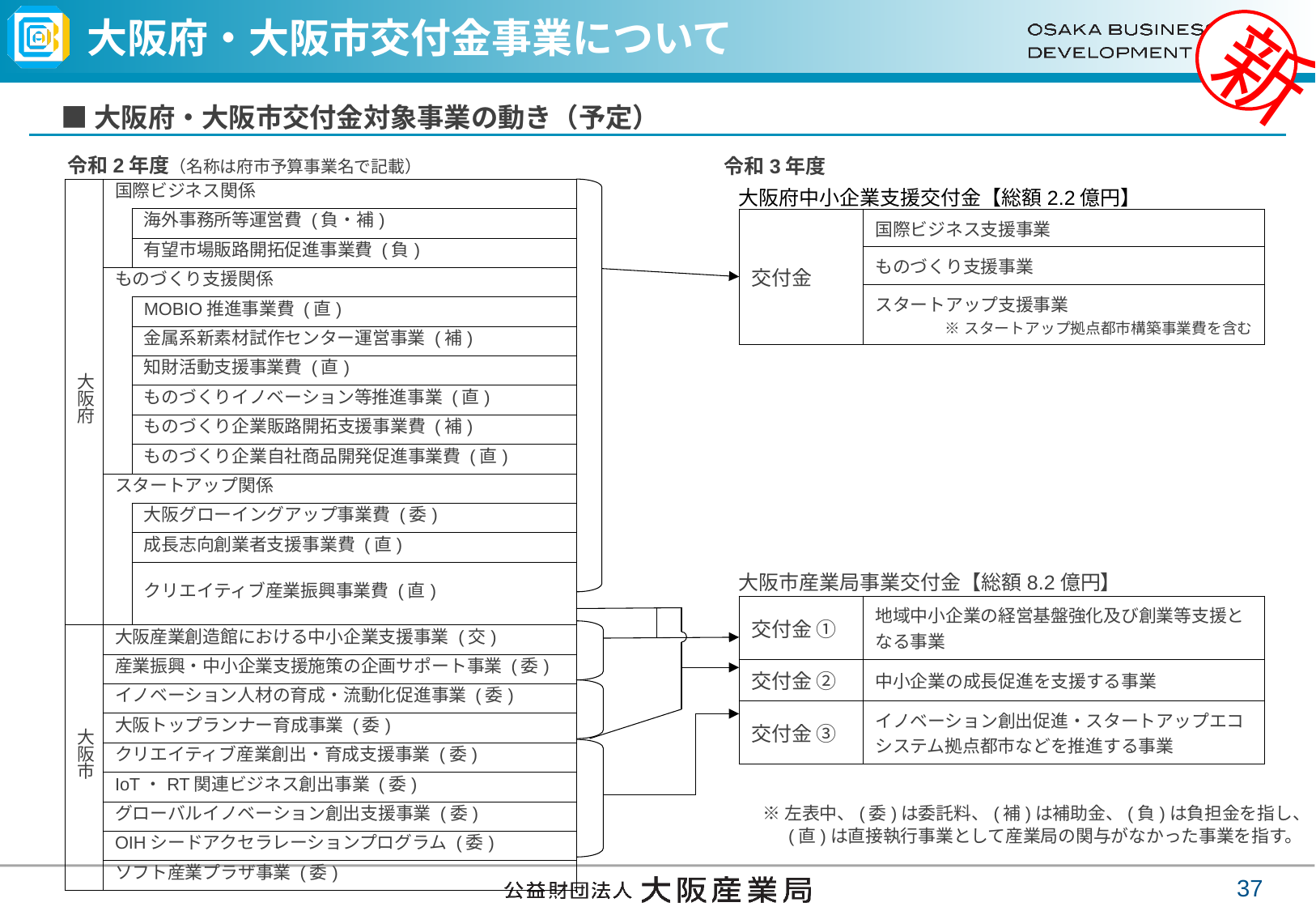

# 大阪府・大阪市交付金事業について
新
■大阪府・大阪市交付金対象事業の動き（予定）
令和2年度（名称は府市予算事業名で記載）
令和3年度
大阪府中小企業支援交付金【総額2.2億円】

| 大阪府 | 国際ビジネス関係 | 国際ビジネス支援関連事業 |
| --- | --- | --- |
|  |  | 海外事務所等運営費 (負・補) |
|  |  | 有望市場販路開拓促進事業費 (負) |
|  | ものづくり支援関係 | ものづくり支援関連事業 |
|  |  | MOBIO推進事業費 (直) |
|  |  | 金属系新素材試作センター運営事業 (補) |
|  |  | 知財活動支援事業費 (直) |
|  |  | ものづくりイノベーション等推進事業 (直) |
|  |  | ものづくり企業販路開拓支援事業費 (補) |
|  |  | ものづくり企業自社商品開発促進事業費 (直) |
|  | スタートアップ関係 | スタートアップ支援関連事業 |
|  |  | 大阪グローイングアップ事業費 (委) |
|  |  | 成長志向創業者支援事業費 (直) |
|  |  | クリエイティブ産業振興事業費 (直) |
| 大阪市 | 大阪産業創造館における中小企業支援事業 (交) | 大阪産業創造館における中小企業支援事業 (交) |
|  | 産業振興・中小企業支援施策の企画サポート事業 (委) | 産業振興・中小企業支援施策の企画サポート事業 (委) |
|  | イノベーション人材の育成・流動化促進事業 (委) | イノベーション人材の育成・流動化促進事業 (委) |
|  | 大阪トップランナー育成事業 (委) | 大阪トップランナー育成事業 (委) |
|  | クリエイティブ産業創出・育成支援事業 (委) | クリエイティブ産業創出・育成支援事業 (委) |
|  | IoT・RT関連ビジネス創出事業 (委) | IoT・RT関連ビジネス創出事業 (委) |
|  | グローバルイノベーション創出支援事業 (委) | グローバルイノベーション創出支援事業 (委) |
|  | OIHシードアクセラレーションプログラム (委) | OIHシードアクセラレーションプログラム (委) |
|  | ソフト産業プラザ事業 (委) | ソフト産業プラザ事業 (委) |
| 交付金 | 国際ビジネス支援事業 |
| --- | --- |
|  | ものづくり支援事業 |
|  | スタートアップ支援事業 ※スタートアップ拠点都市構築事業費を含む |
大阪市産業局事業交付金【総額8.2億円】
| 交付金 ① | 地域中小企業の経営基盤強化及び創業等支援となる事業 |
| --- | --- |
| 交付金 ② | 中小企業の成長促進を支援する事業 |
| 交付金 ③ | イノベーション創出促進・スタートアップエコシステム拠点都市などを推進する事業 |

※左表中、(委)は委託料、(補)は補助金、(負)は負担金を指し、
　 (直)は直接執行事業として産業局の関与がなかった事業を指す。
37